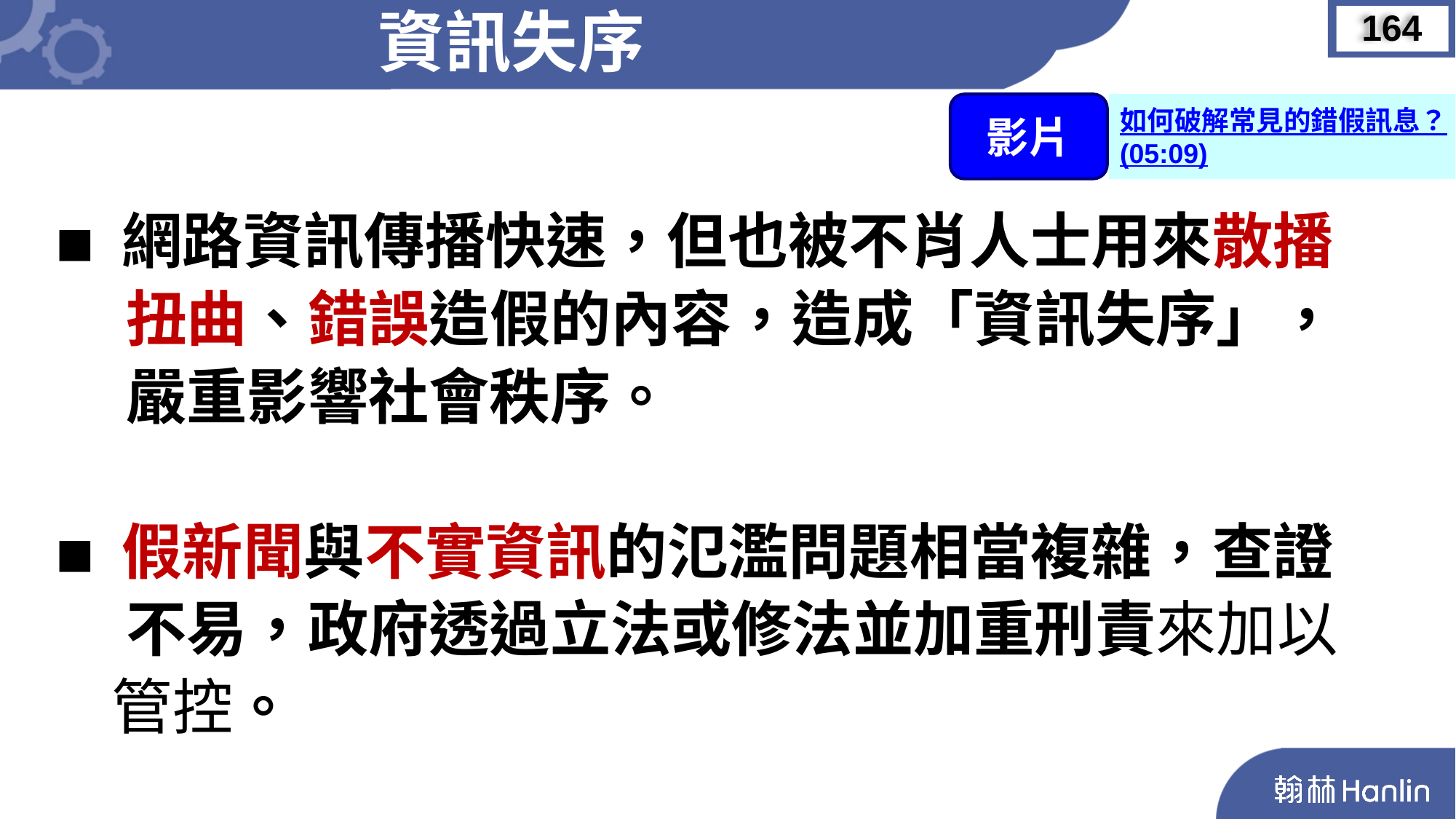

資訊失序
164
如何破解常見的錯假訊息？(05:09)
影片

◼︎ 網路資訊傳播快速，但也被不肖人士用來散播
    扭曲、錯誤造假的內容，造成「資訊失序」，
    嚴重影響社會秩序。

◼︎ 假新聞與不實資訊的氾濫問題相當複雜，查證
    不易，政府透過立法或修法並加重刑責來加以
   管控。